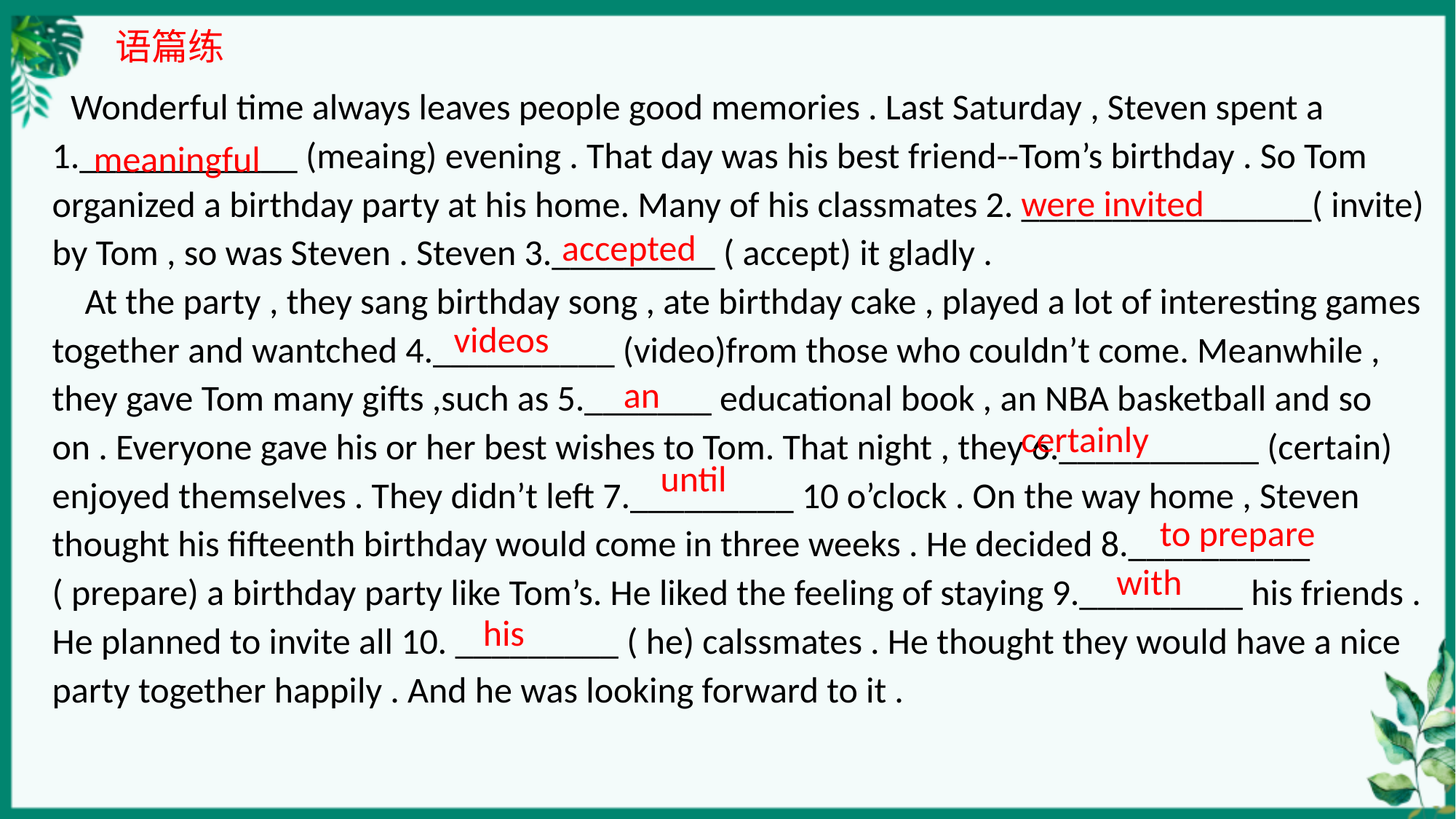

语篇练
   Wonderful time always leaves people good memories . Last Saturday , Steven spent a 1.____________ (meaing) evening . That day was his best friend--Tom’s birthday . So Tom organized a birthday party at his home. Many of his classmates 2. ________________( invite) by Tom , so was Steven . Steven 3._________ ( accept) it gladly .
    At the party , they sang birthday song , ate birthday cake , played a lot of interesting games together and wantched 4.__________ (video)from those who couldn’t come. Meanwhile , they gave Tom many gifts ,such as 5._______ educational book , an NBA basketball and so on . Everyone gave his or her best wishes to Tom. That night , they 6.___________ (certain) enjoyed themselves . They didn’t left 7._________ 10 o’clock . On the way home , Steven thought his fifteenth birthday would come in three weeks . He decided 8.__________ ( prepare) a birthday party like Tom’s. He liked the feeling of staying 9._________ his friends . He planned to invite all 10. _________ ( he) calssmates . He thought they would have a nice party together happily . And he was looking forward to it .
meaningful
were invited
accepted
videos
an
certainly
until
to prepare
with
his